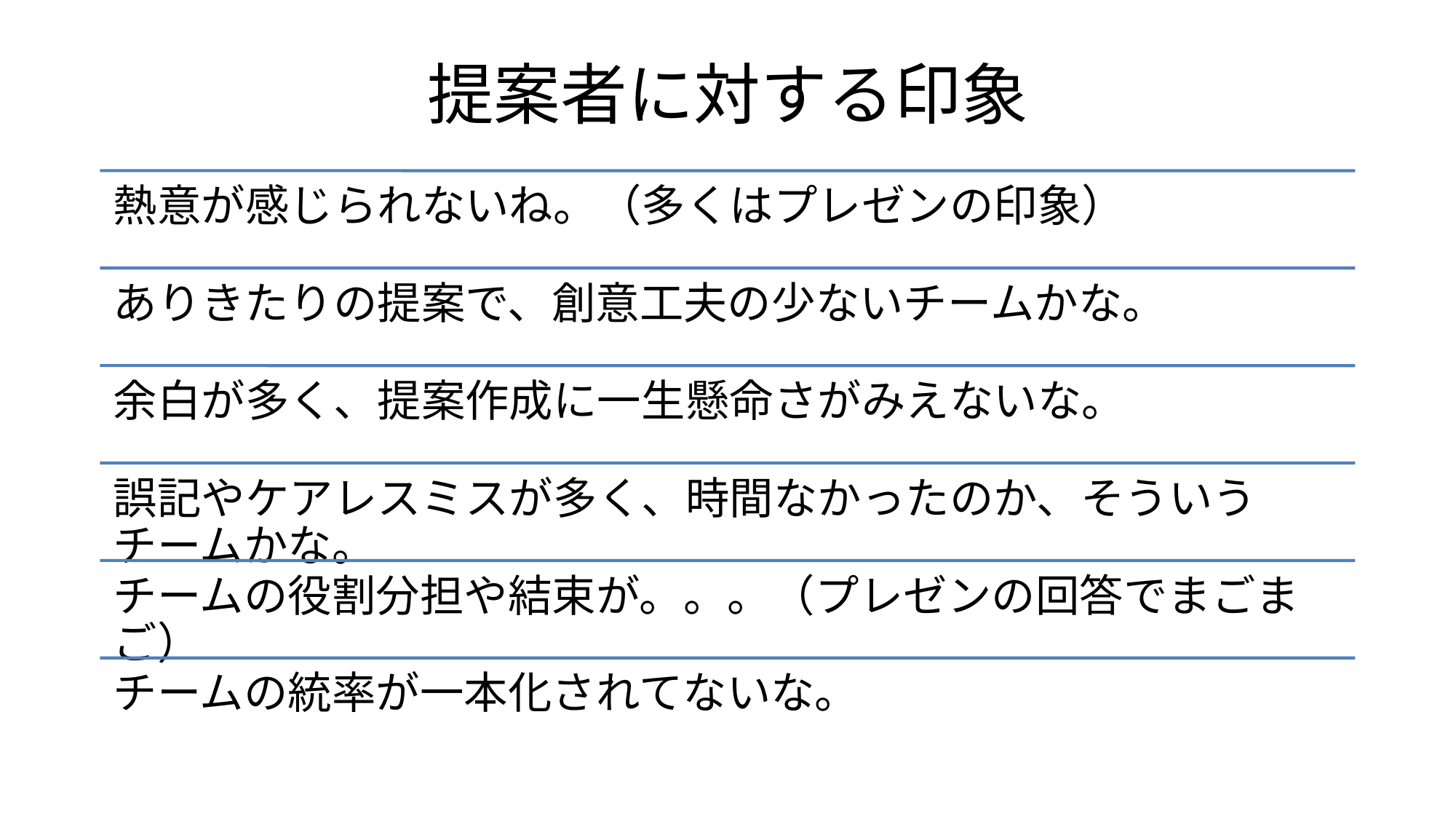

79
# 提案者に対する印象
熱意が感じられないね。（多くはプレゼンの印象）
ありきたりの提案で、創意工夫の少ないチームかな。
余白が多く、提案作成に一生懸命さがみえないな。
誤記やケアレスミスが多く、時間なかったのか、そういうチームかな。
チームの役割分担や結束が。。。（プレゼンの回答でまごまご）
チームの統率が一本化されてないな。